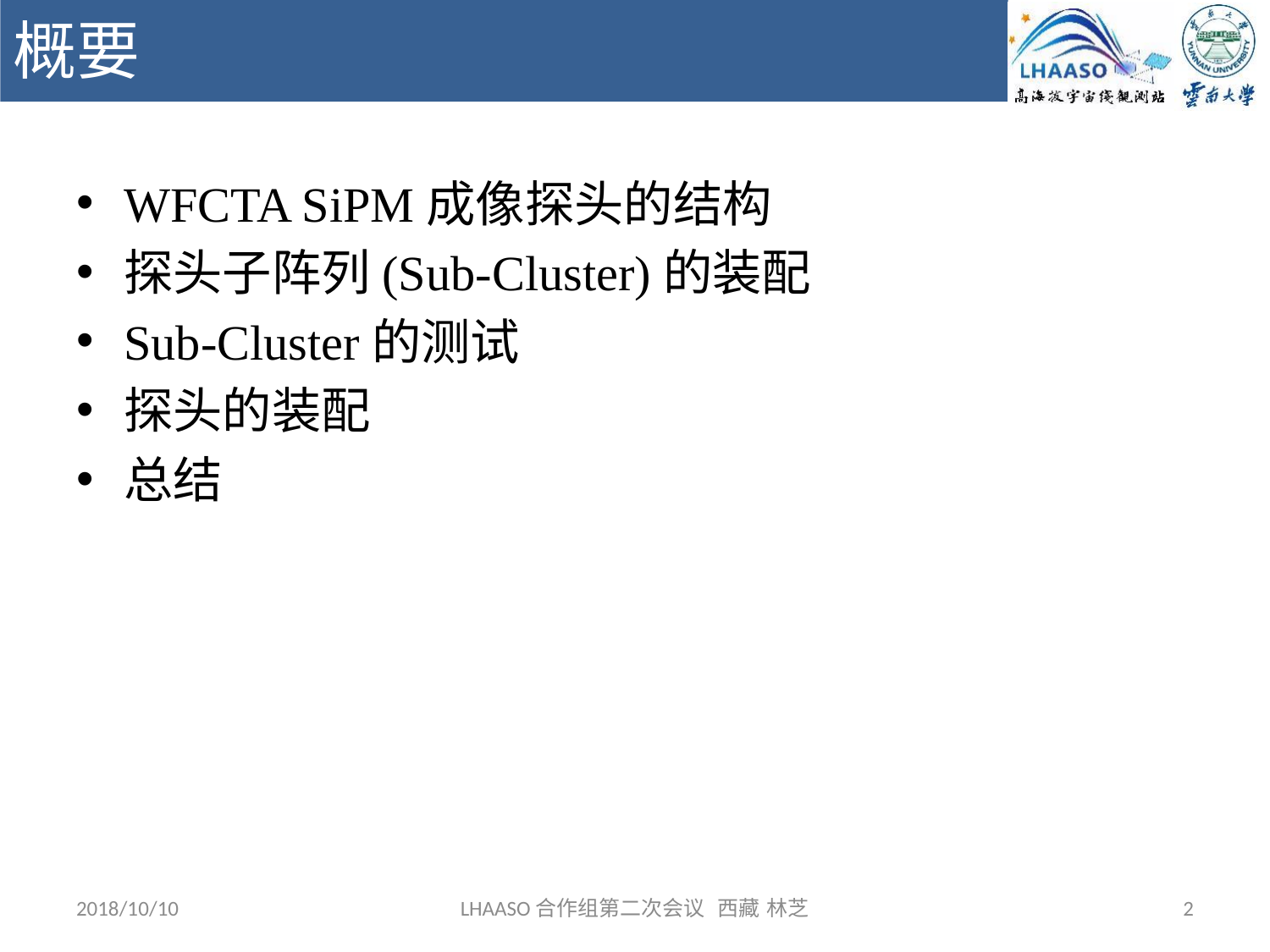

# 概要
WFCTA SiPM成像探头的结构
探头子阵列(Sub-Cluster)的装配
Sub-Cluster的测试
探头的装配
总结
2018/10/10
LHAASO合作组第二次会议  西藏 林芝
2